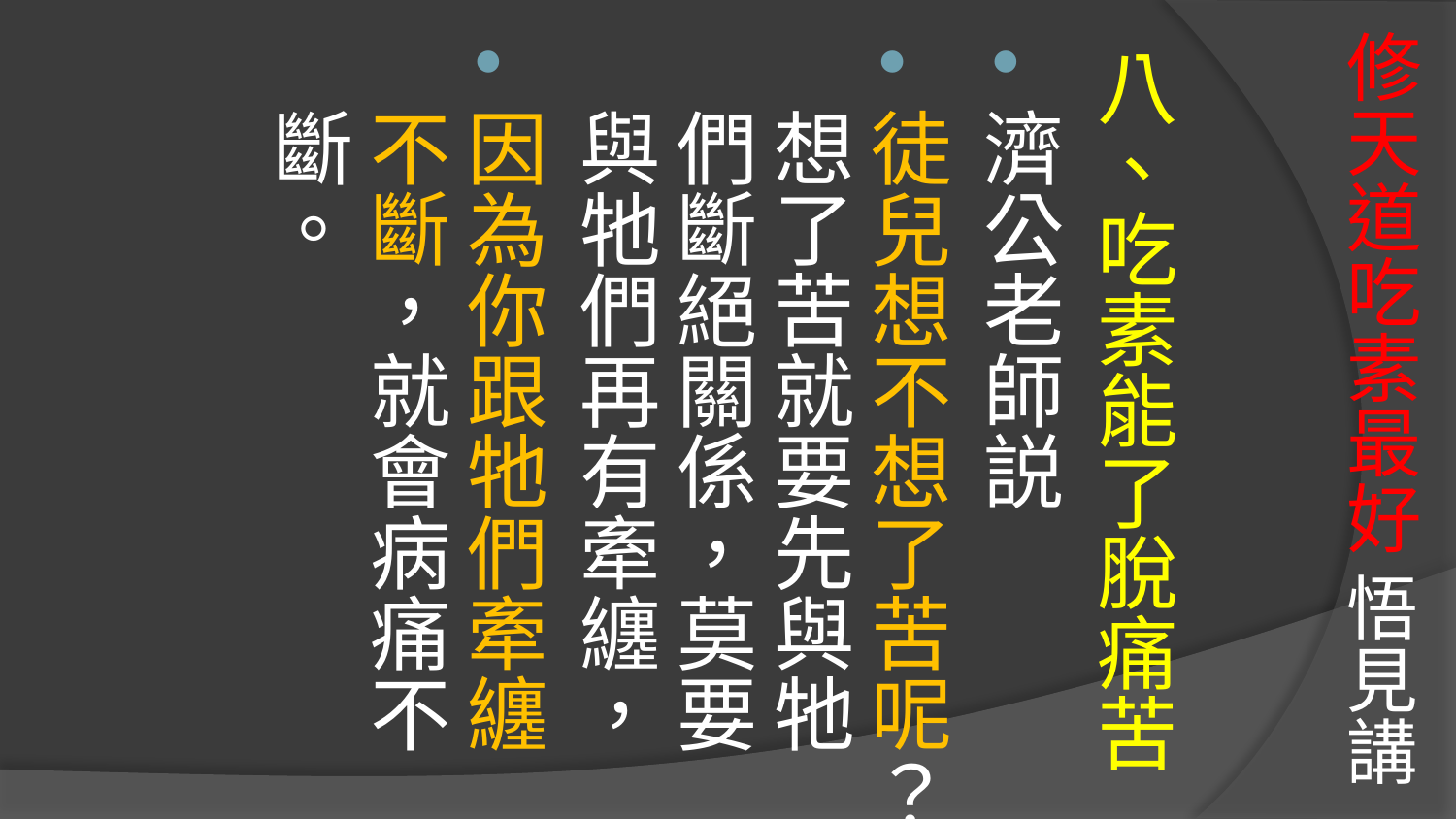

# 修天道吃素最好 悟見講
八、吃素能了脫痛苦
濟公老師説
徒兒想不想了苦呢？想了苦就要先與牠們斷絕關係，莫要與牠們再有牽纏，
因為你跟牠們牽纏不斷，就會病痛不斷。